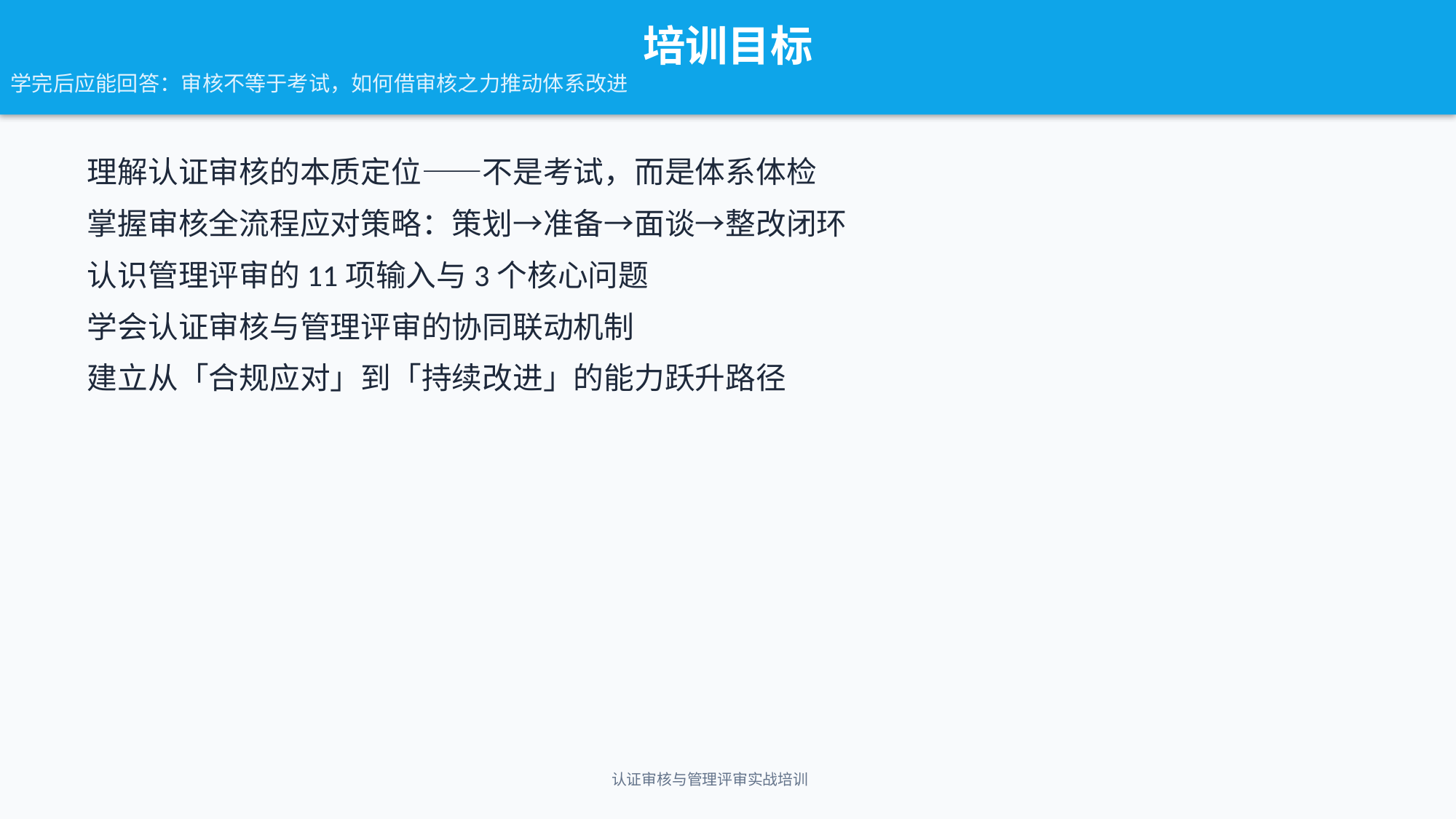

培训目标
学完后应能回答：审核不等于考试，如何借审核之力推动体系改进
理解认证审核的本质定位——不是考试，而是体系体检
掌握审核全流程应对策略：策划→准备→面谈→整改闭环
认识管理评审的11项输入与3个核心问题
学会认证审核与管理评审的协同联动机制
建立从「合规应对」到「持续改进」的能力跃升路径
认证审核与管理评审实战培训